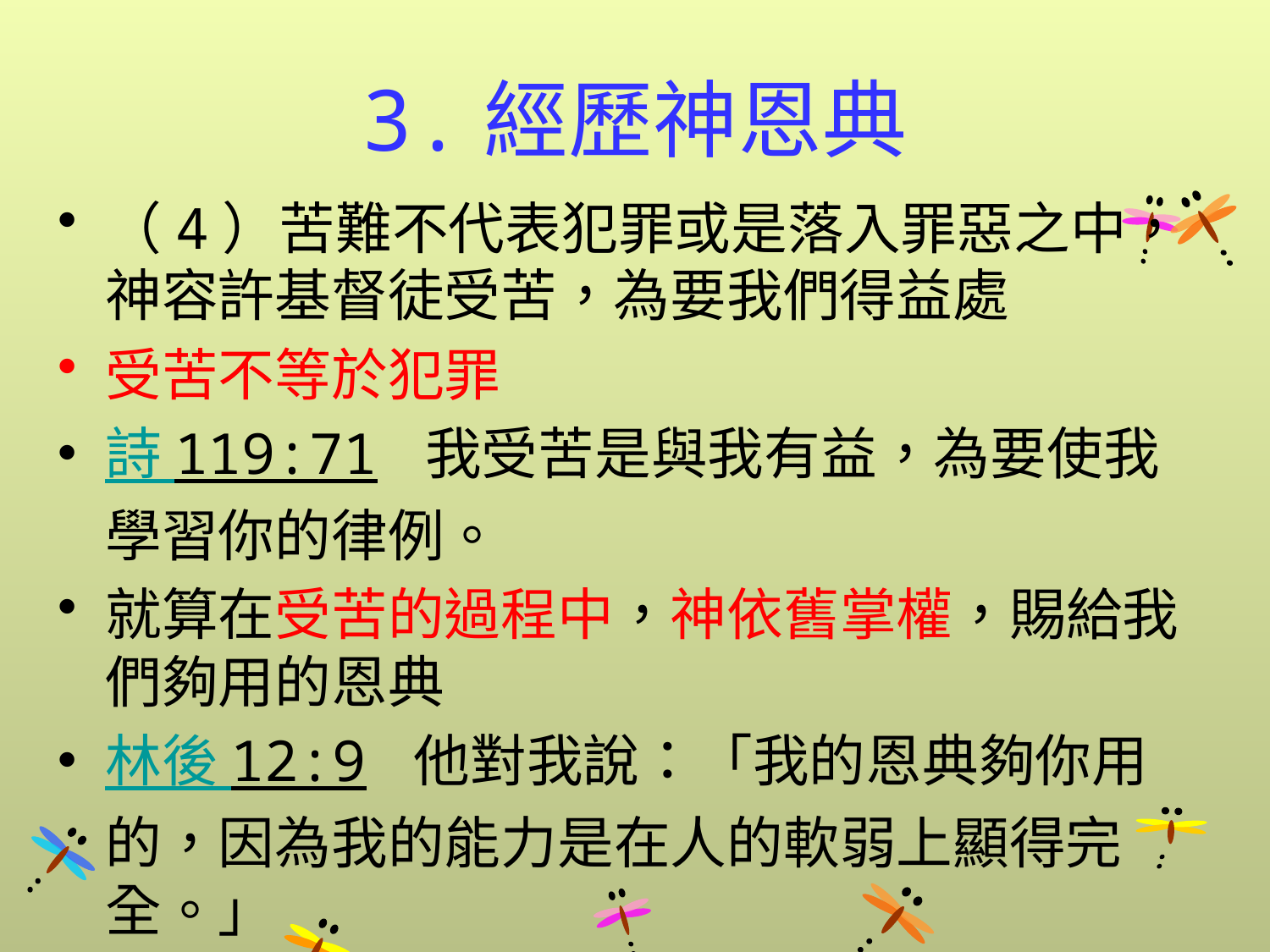

# 3.經歷神恩典
（4）苦難不代表犯罪或是落入罪惡之中，神容許基督徒受苦，為要我們得益處
受苦不等於犯罪
詩 119:71 我受苦是與我有益，為要使我學習你的律例。
就算在受苦的過程中，神依舊掌權，賜給我們夠用的恩典
林後 12:9 他對我說：「我的恩典夠你用的，因為我的能力是在人的軟弱上顯得完全。」